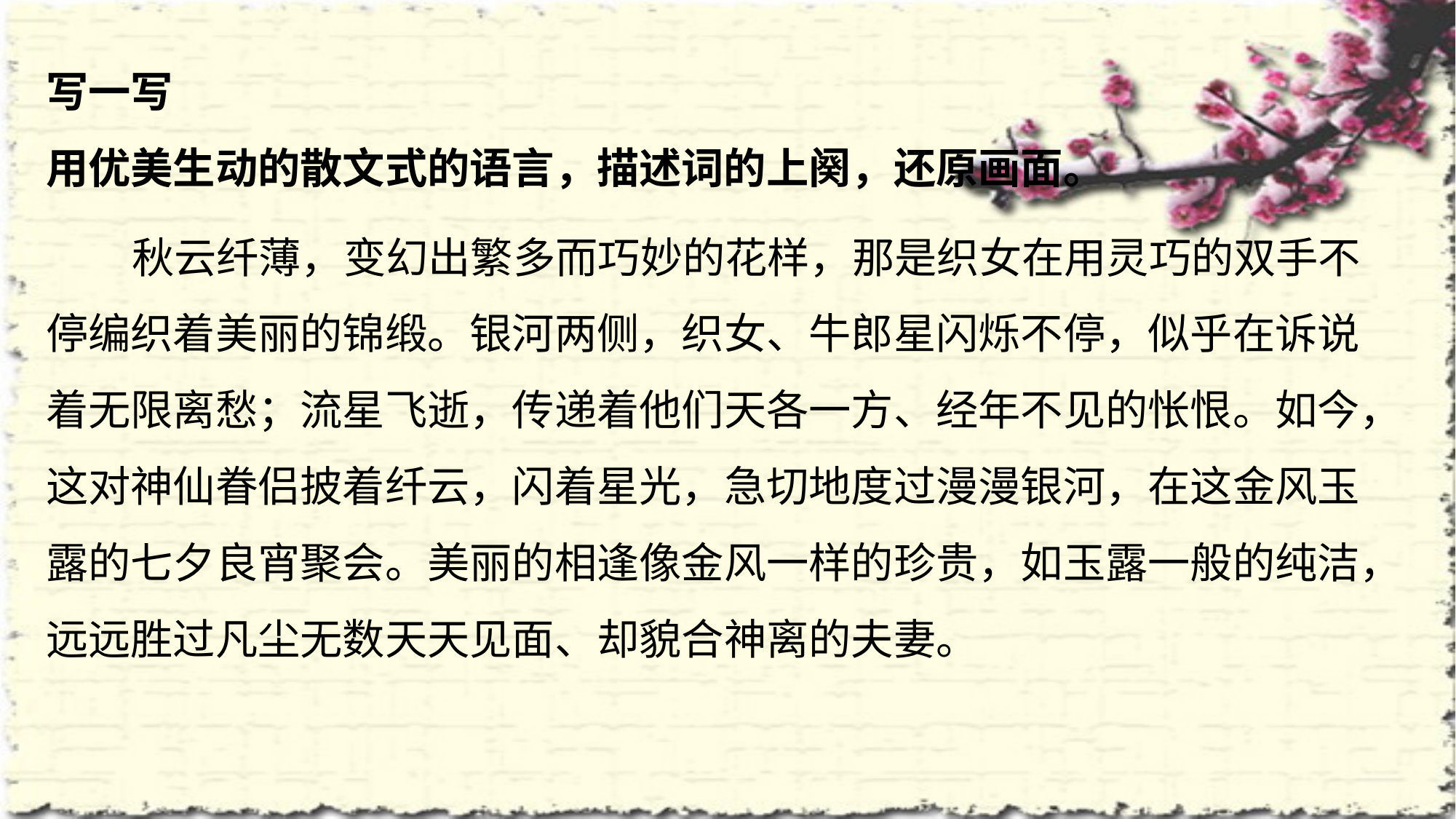

写一写
用优美生动的散文式的语言，描述词的上阕，还原画面。
        秋云纤薄，变幻出繁多而巧妙的花样，那是织女在用灵巧的双手不停编织着美丽的锦缎。银河两侧，织女、牛郎星闪烁不停，似乎在诉说着无限离愁；流星飞逝，传递着他们天各一方、经年不见的怅恨。如今，这对神仙眷侣披着纤云，闪着星光，急切地度过漫漫银河，在这金风玉露的七夕良宵聚会。美丽的相逢像金风一样的珍贵，如玉露一般的纯洁，远远胜过凡尘无数天天见面、却貌合神离的夫妻。